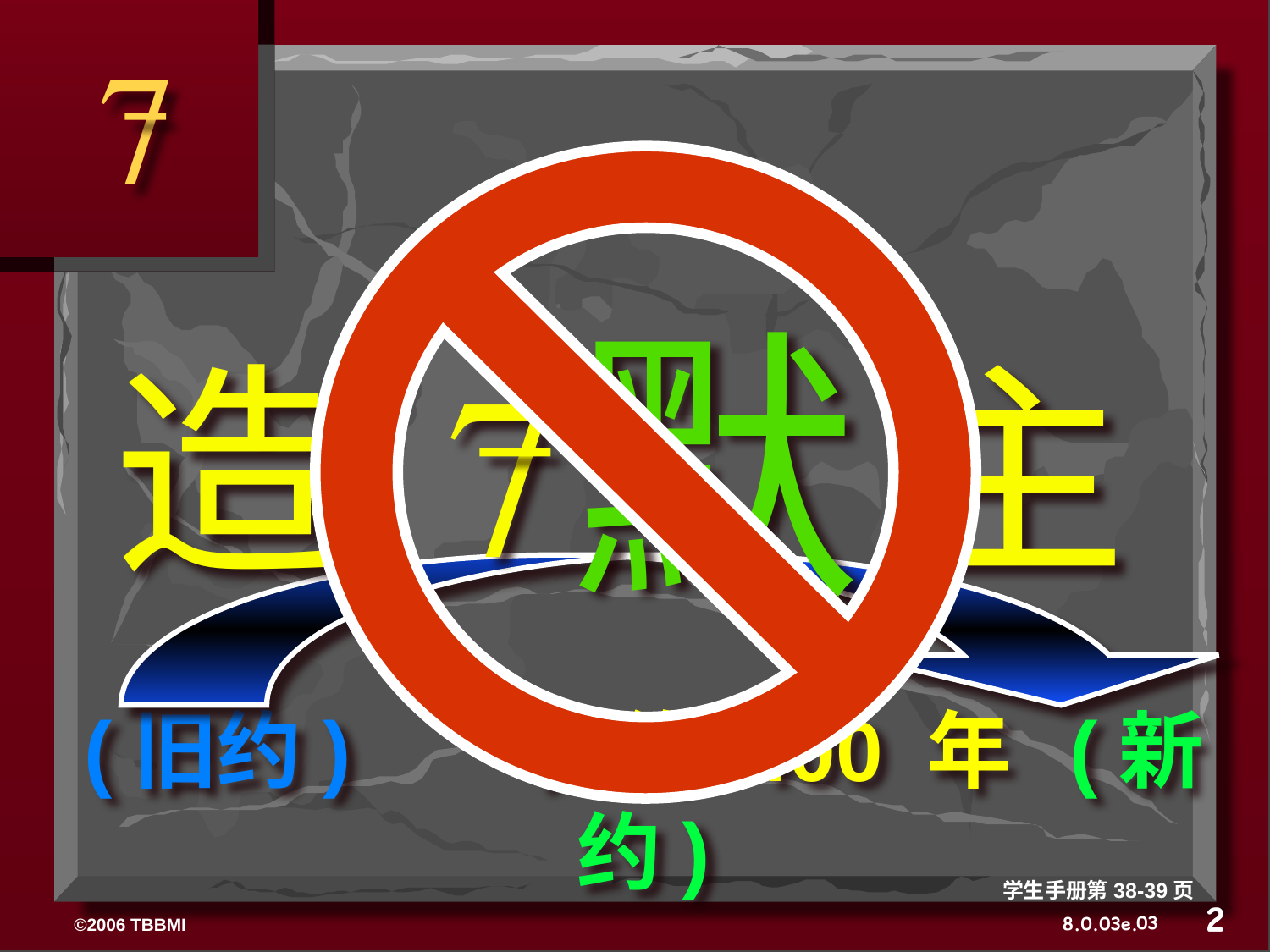

7

默
造 7     主

(旧约)	  大约 400 年  (新约)
学生手册第38-39页
2
03